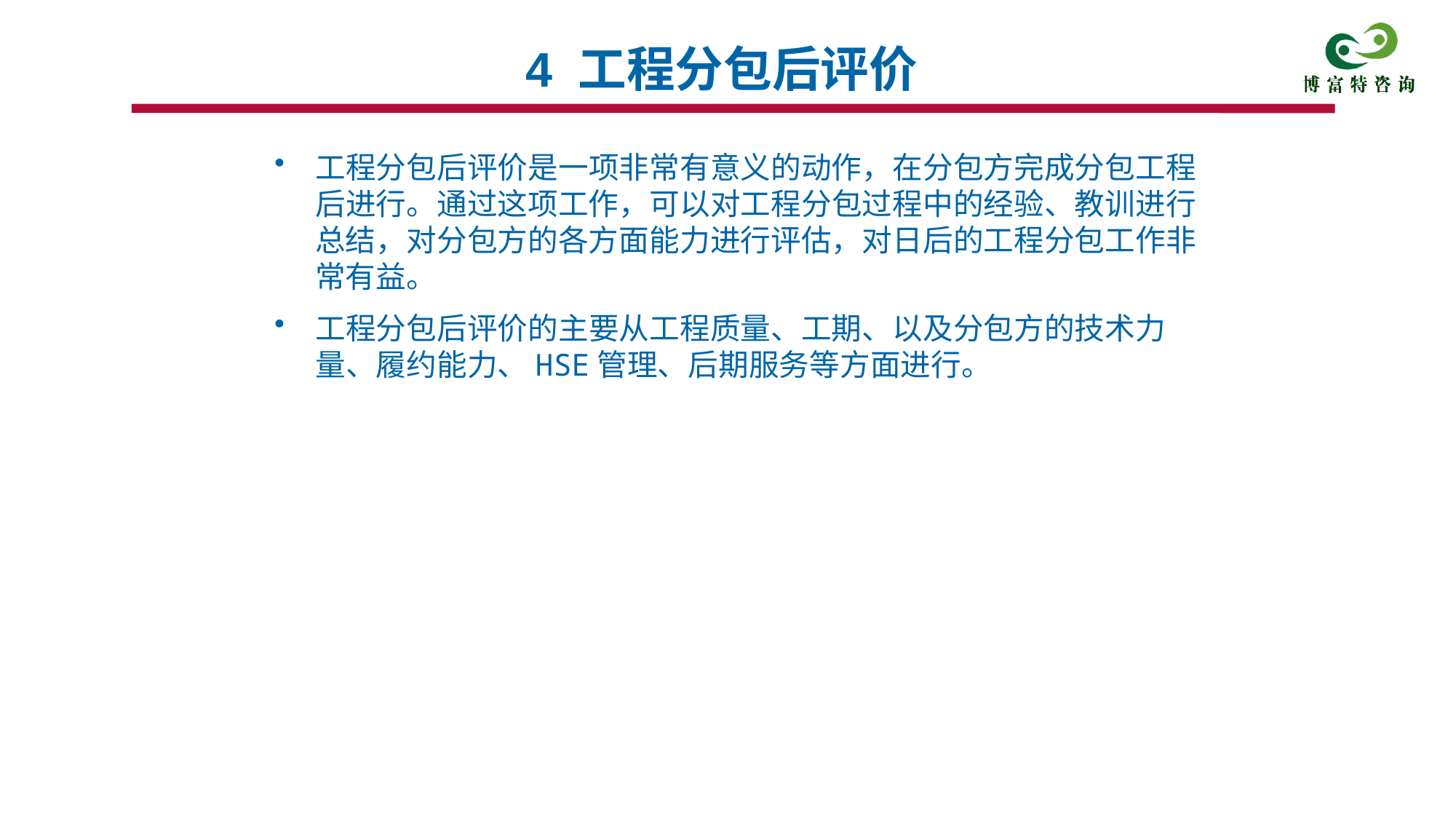

# 4 工程分包后评价
工程分包后评价是一项非常有意义的动作，在分包方完成分包工程后进行。通过这项工作，可以对工程分包过程中的经验、教训进行总结，对分包方的各方面能力进行评估，对日后的工程分包工作非常有益。
工程分包后评价的主要从工程质量、工期、以及分包方的技术力量、履约能力、HSE管理、后期服务等方面进行。